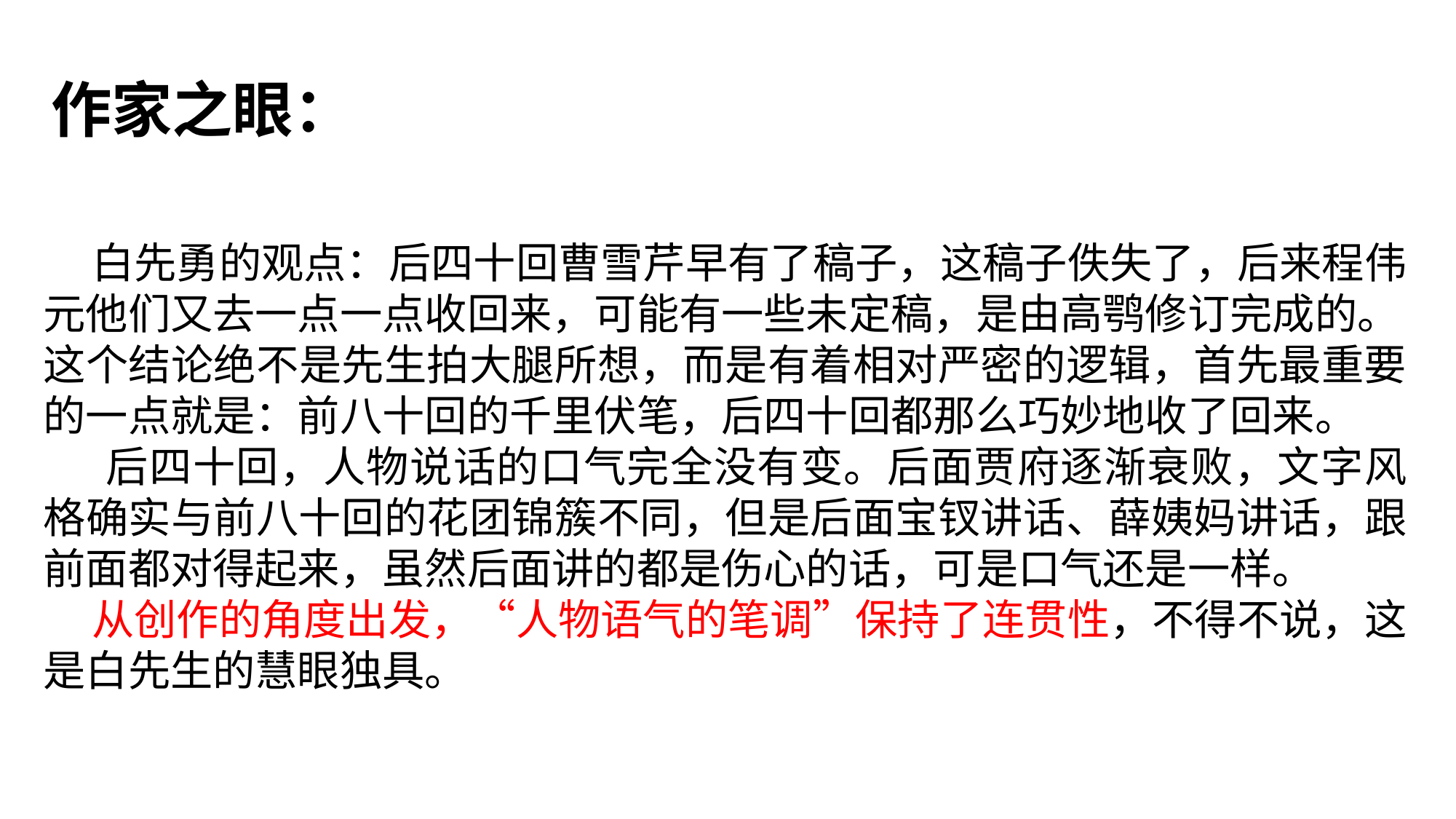

作家之眼：
    白先勇的观点：后四十回曹雪芹早有了稿子，这稿子佚失了，后来程伟元他们又去一点一点收回来，可能有一些未定稿，是由高鹗修订完成的。
这个结论绝不是先生拍大腿所想，而是有着相对严密的逻辑，首先最重要的一点就是：前八十回的千里伏笔，后四十回都那么巧妙地收了回来。
     后四十回，人物说话的口气完全没有变。后面贾府逐渐衰败，文字风格确实与前八十回的花团锦簇不同，但是后面宝钗讲话、薛姨妈讲话，跟前面都对得起来，虽然后面讲的都是伤心的话，可是口气还是一样。
    从创作的角度出发，“人物语气的笔调”保持了连贯性，不得不说，这是白先生的慧眼独具。